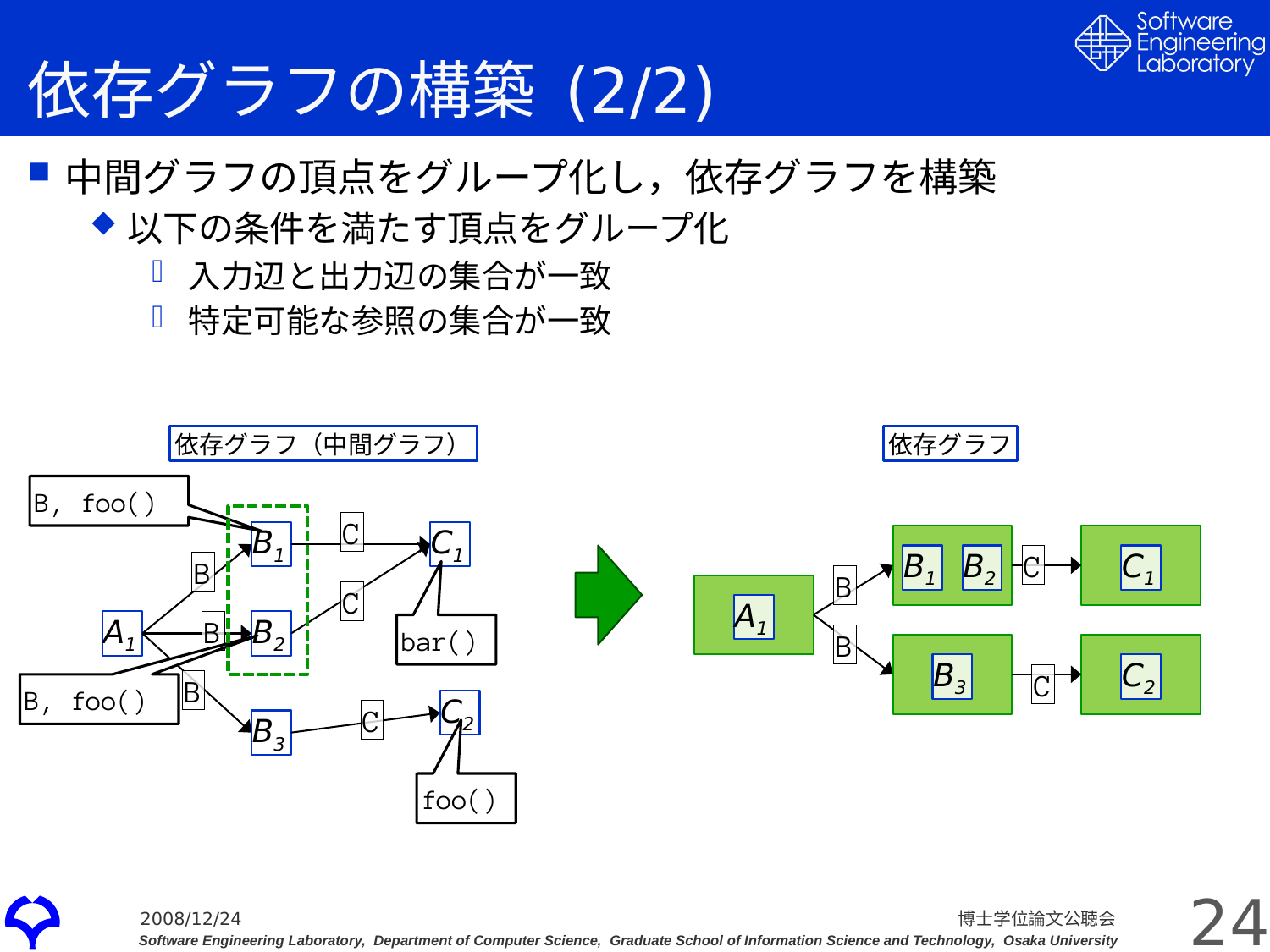

# 依存グラフの構築 (2/2)
中間グラフの頂点をグループ化し，依存グラフを構築
以下の条件を満たす頂点をグループ化
入力辺と出力辺の集合が一致
特定可能な参照の集合が一致
依存グラフ（中間グラフ）
依存グラフ
B, foo()

C
B1
C1

B1
B2
C
C1
B
B

C
A1
A1
B
B2
bar()
B

B3
C2
C
B
B, foo()
C2
C
B3
foo()
24
博士学位論文公聴会
2008/12/24